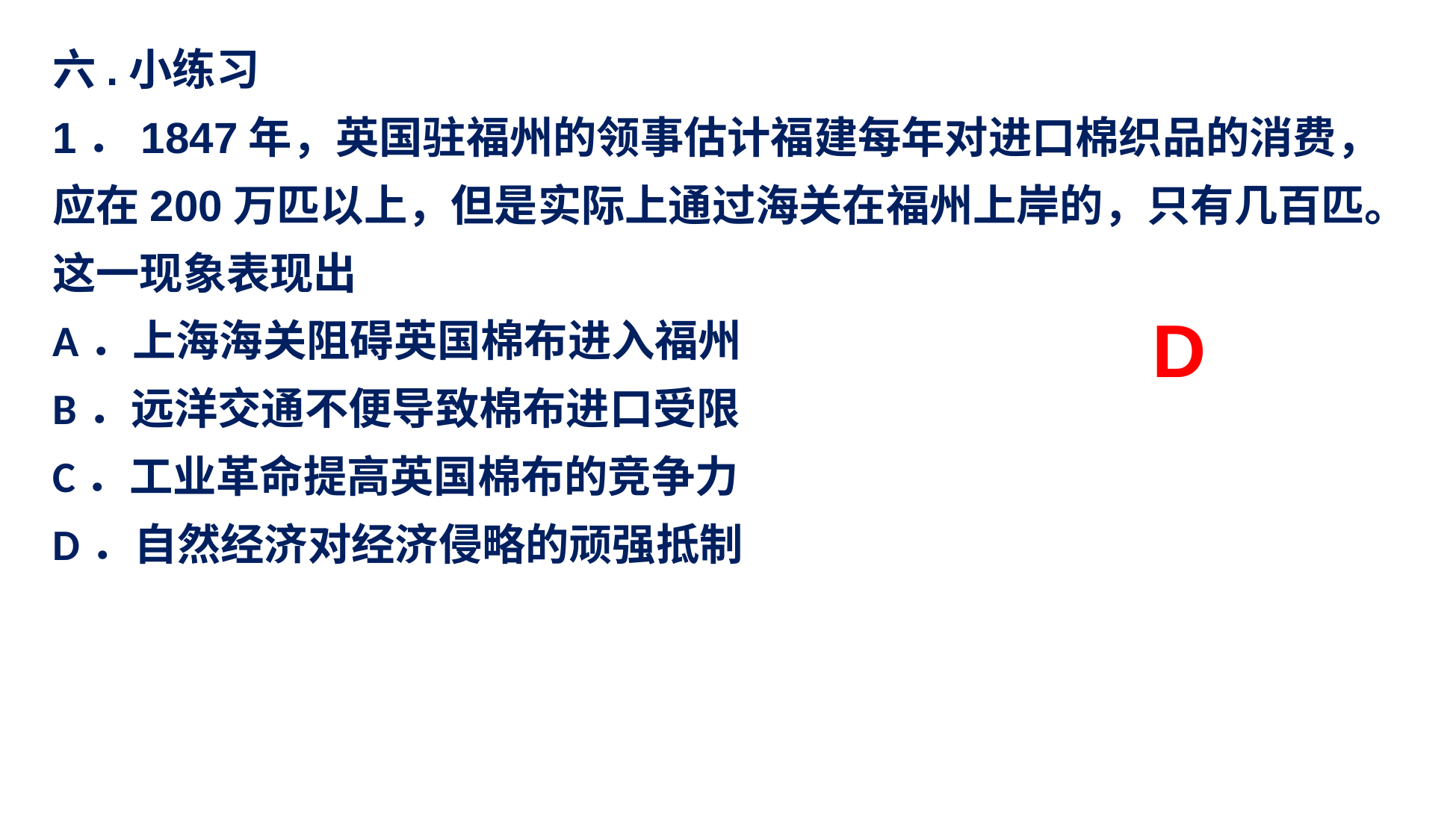

六.小练习
1．1847年，英国驻福州的领事估计福建每年对进口棉织品的消费，应在200万匹以上，但是实际上通过海关在福州上岸的，只有几百匹。这一现象表现出
A．上海海关阻碍英国棉布进入福州
B．远洋交通不便导致棉布进口受限
C．工业革命提高英国棉布的竞争力
D．自然经济对经济侵略的顽强抵制
D